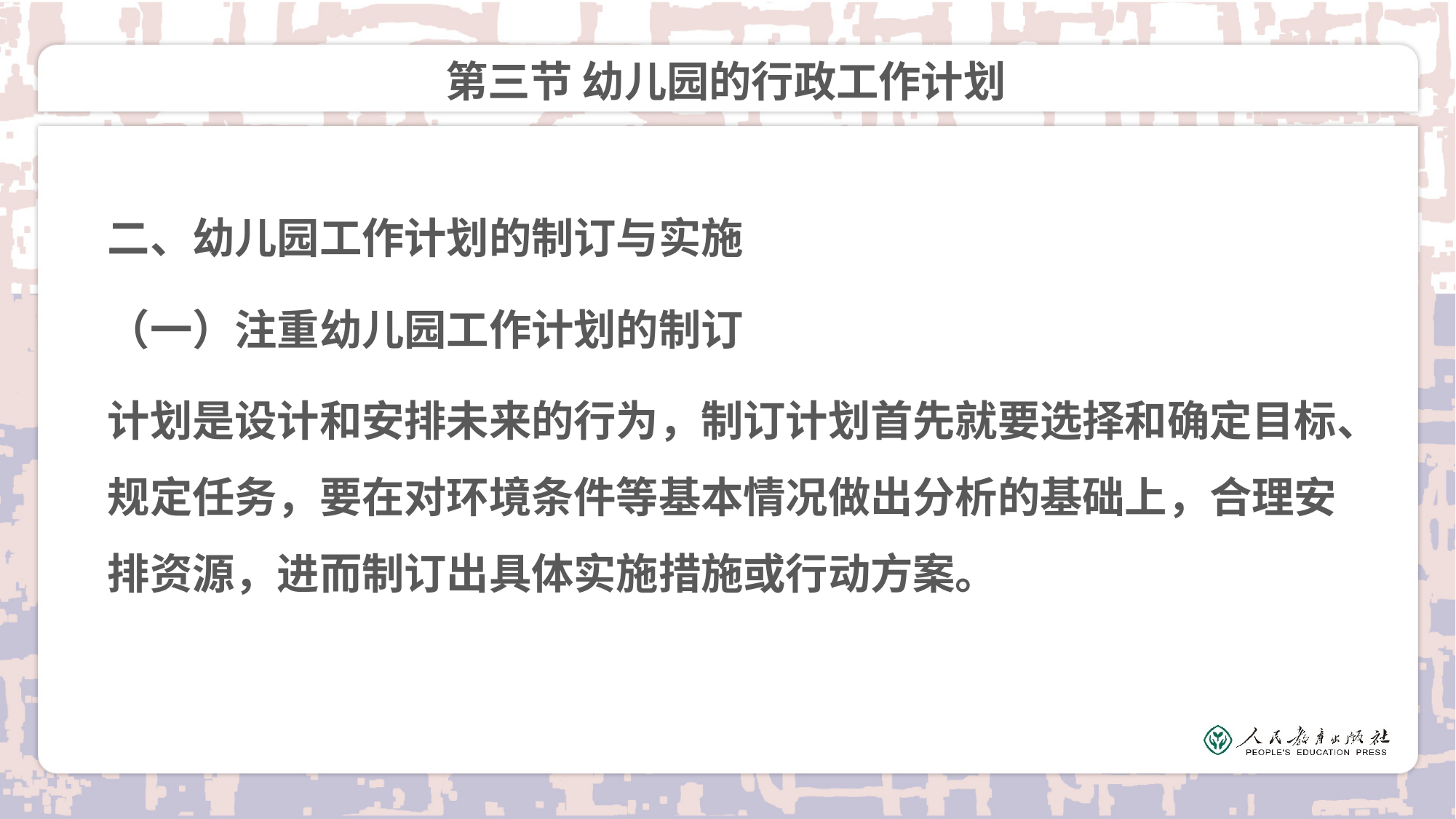

# 第三节 幼儿园的行政工作计划
二、幼儿园工作计划的制订与实施
（一）注重幼儿园工作计划的制订
计划是设计和安排未来的行为，制订计划首先就要选择和确定目标、规定任务，要在对环境条件等基本情况做出分析的基础上，合理安排资源，进而制订出具体实施措施或行动方案。